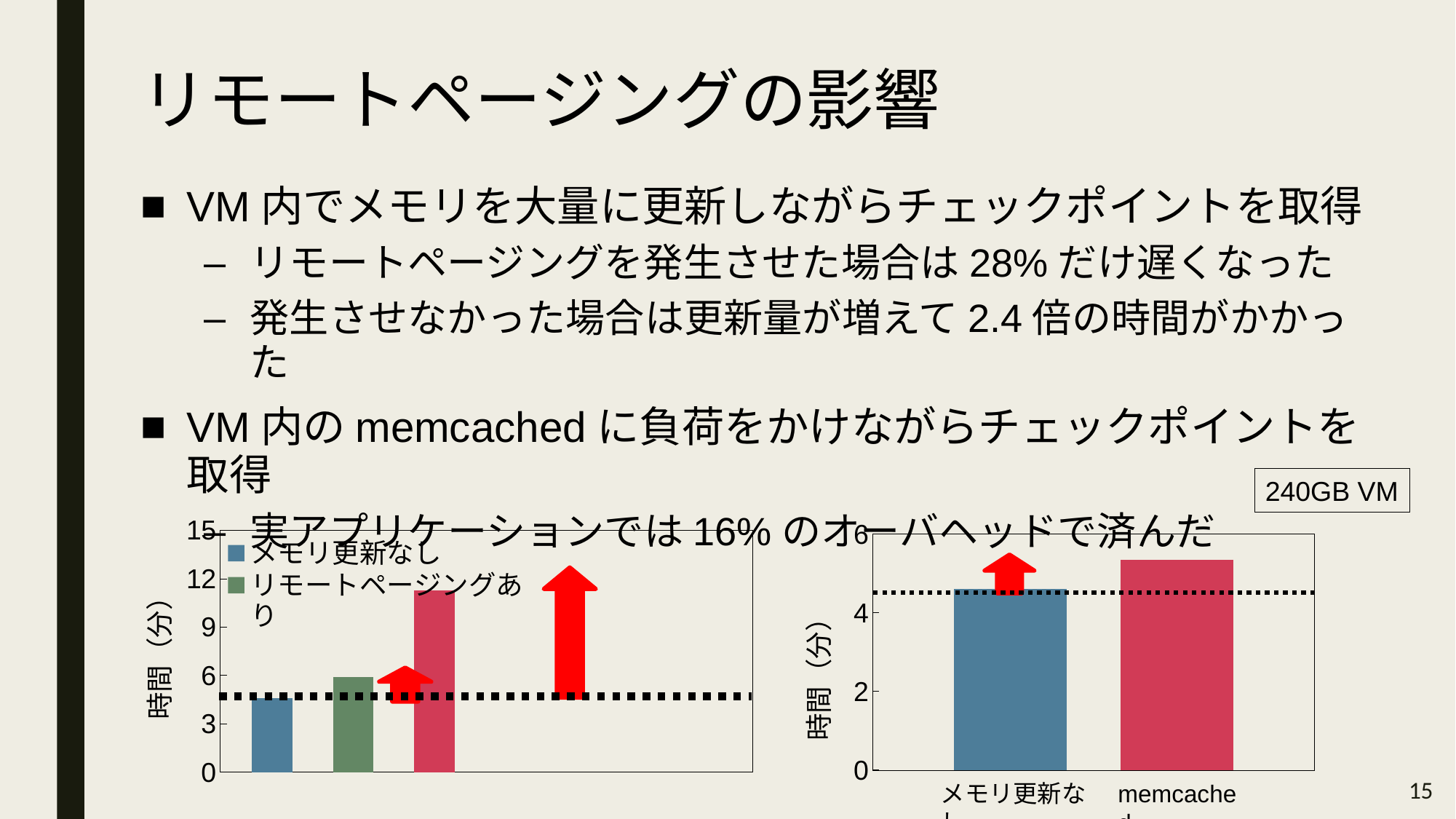

# リモートページングの影響
VM内でメモリを大量に更新しながらチェックポイントを取得
リモートページングを発生させた場合は28%だけ遅くなった
発生させなかった場合は更新量が増えて2.4倍の時間がかかった
VM内のmemcachedに負荷をかけながらチェックポイントを取得
実アプリケーションでは16%のオーバヘッドで済んだ

240GB VM

[unsupported chart]

### Chart

| Category |  | フルチェックポイント |
|---|---|---|

15
メモリ更新なし
memcached